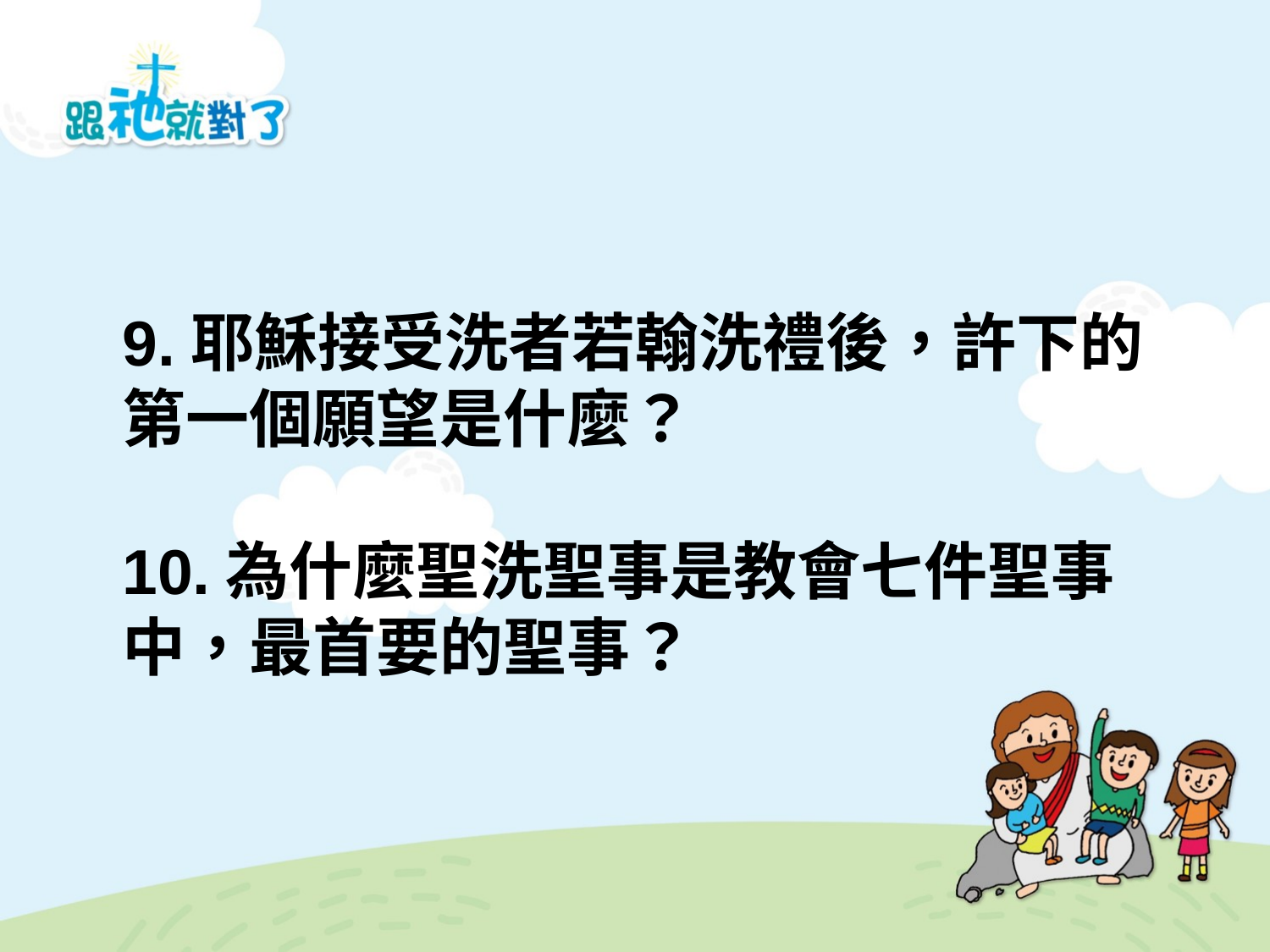

9.耶穌接受洗者若翰洗禮後，許下的第一個願望是什麼？

10.為什麼聖洗聖事是教會七件聖事中，最首要的聖事？